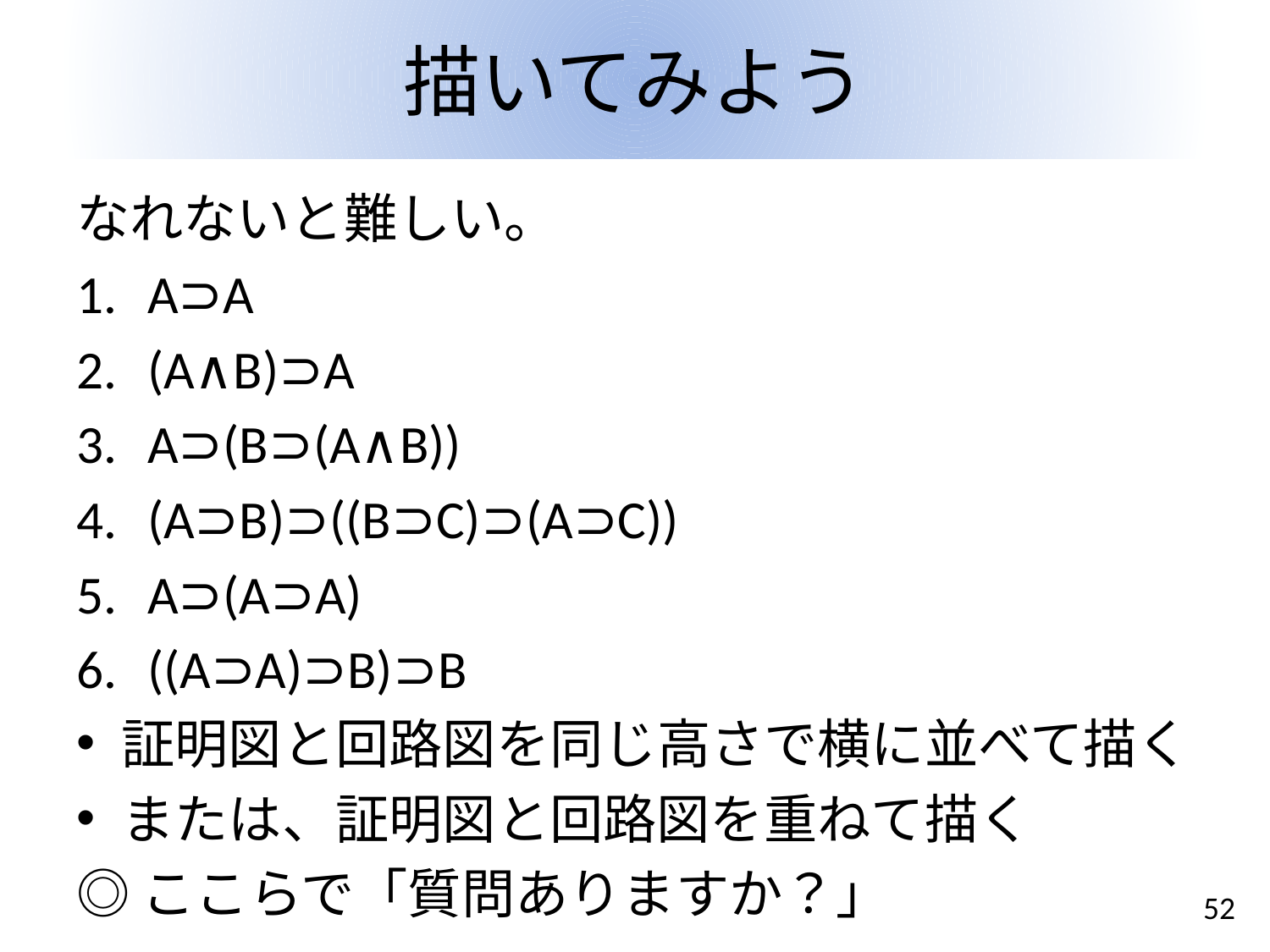

# 描いてみよう
なれないと難しい。
A⊃A
(A∧B)⊃A
A⊃(B⊃(A∧B))
(A⊃B)⊃((B⊃C)⊃(A⊃C))
A⊃(A⊃A)
((A⊃A)⊃B)⊃B
証明図と回路図を同じ高さで横に並べて描く
または、証明図と回路図を重ねて描く
◎ここらで「質問ありますか？」

52